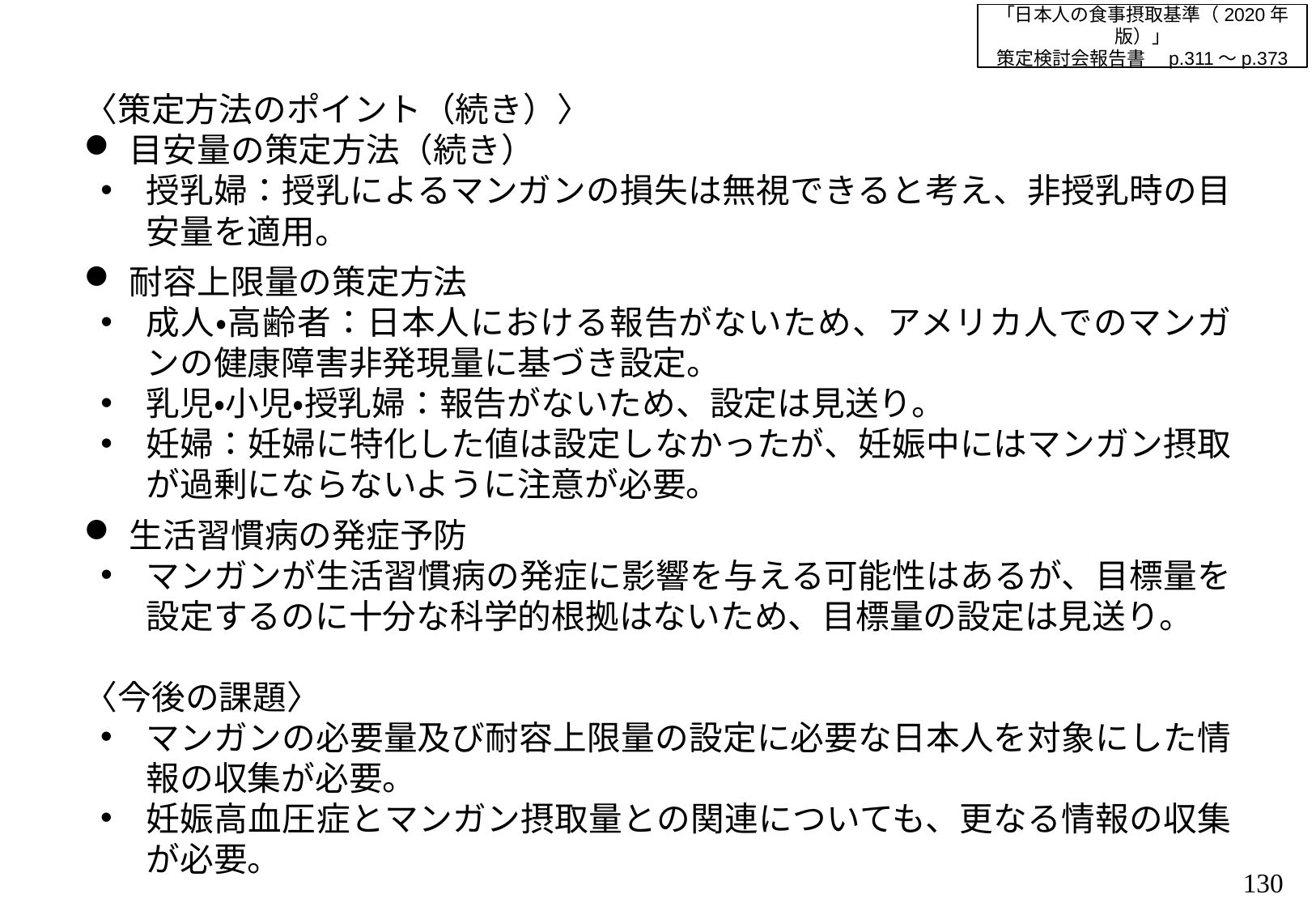

「日本人の食事摂取基準（2020年版）」
策定検討会報告書　p.311～p.373
〈策定方法のポイント（続き）〉
目安量の策定方法（続き）
授乳婦：授乳によるマンガンの損失は無視できると考え、非授乳時の目安量を適用。
耐容上限量の策定方法
成人・高齢者：日本人における報告がないため、アメリカ人でのマンガンの健康障害非発現量に基づき設定。
乳児・小児・授乳婦：報告がないため、設定は見送り。
妊婦：妊婦に特化した値は設定しなかったが、妊娠中にはマンガン摂取が過剰にならないように注意が必要。
生活習慣病の発症予防
マンガンが生活習慣病の発症に影響を与える可能性はあるが、目標量を設定するのに十分な科学的根拠はないため、目標量の設定は見送り。

〈今後の課題〉
マンガンの必要量及び耐容上限量の設定に必要な日本人を対象にした情報の収集が必要。
妊娠高血圧症とマンガン摂取量との関連についても、更なる情報の収集が必要。
130